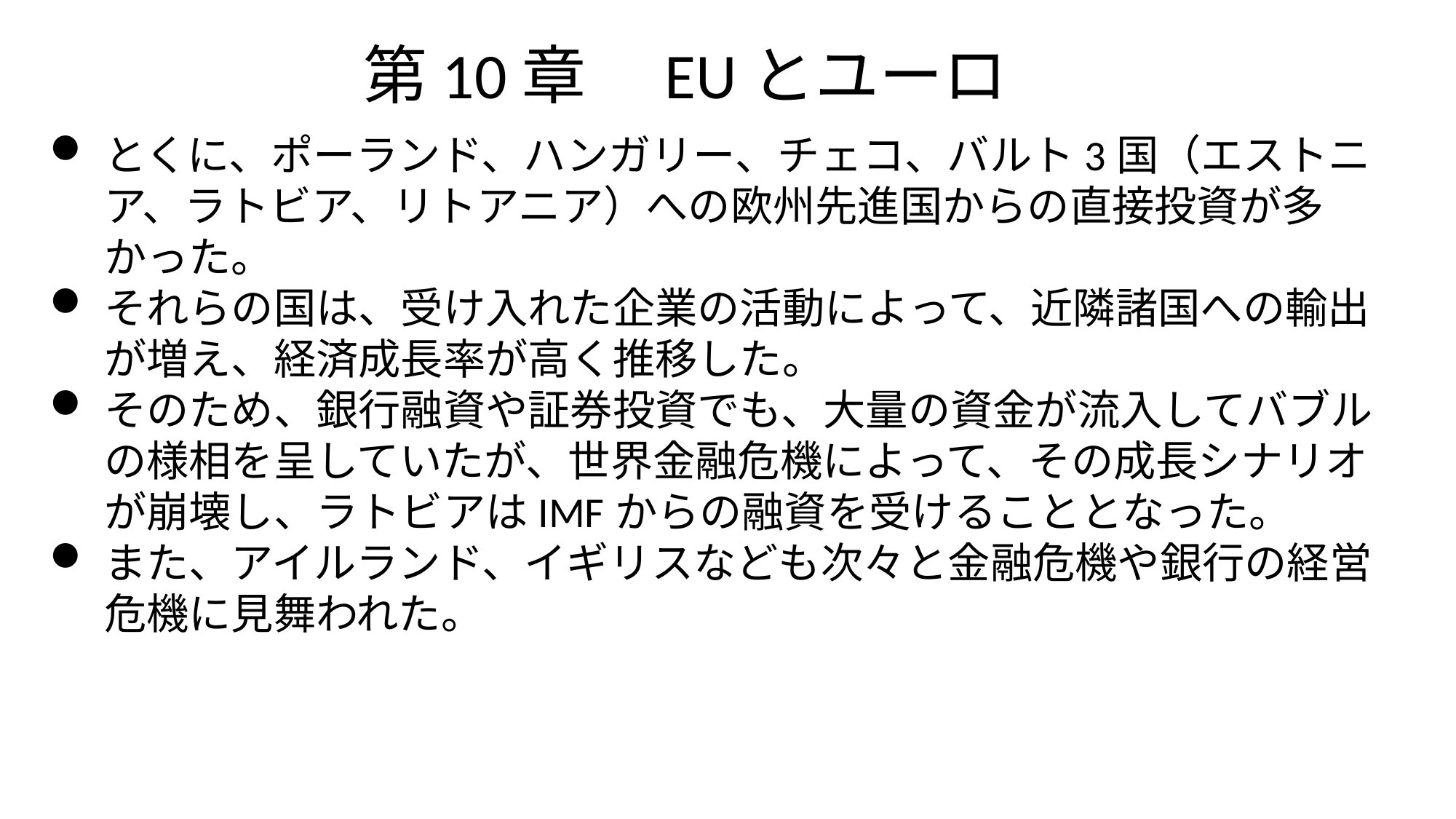

# 第10章　EUとユーロ

とくに、ポーランド、ハンガリー、チェコ、バルト3国（エストニア、ラトビア、リトアニア）への欧州先進国からの直接投資が多かった。
それらの国は、受け入れた企業の活動によって、近隣諸国への輸出が増え、経済成長率が高く推移した。
そのため、銀行融資や証券投資でも、大量の資金が流入してバブルの様相を呈していたが、世界金融危機によって、その成長シナリオが崩壊し、ラトビアはIMFからの融資を受けることとなった。
また、アイルランド、イギリスなども次々と金融危機や銀行の経営危機に見舞われた。